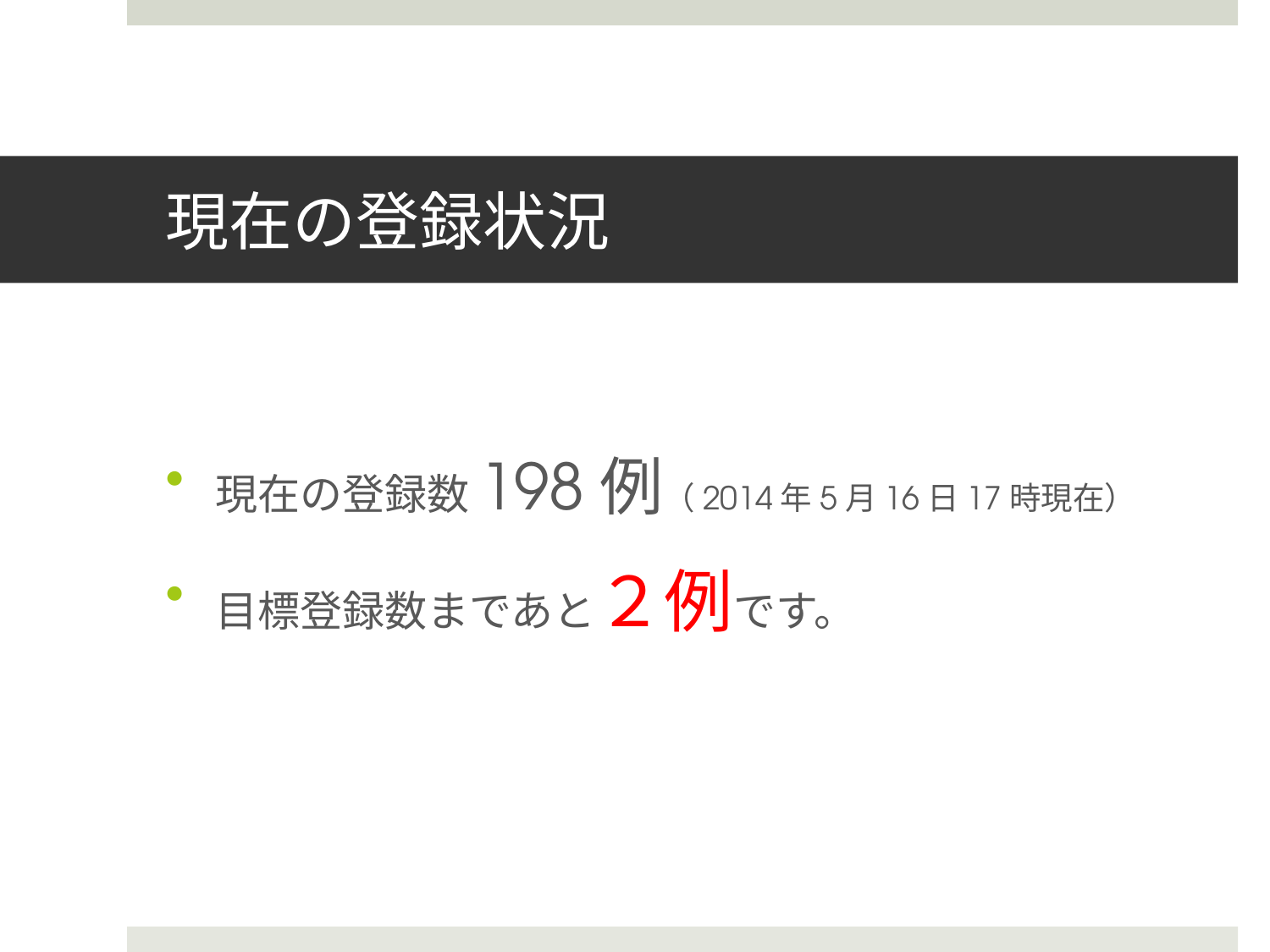

# 現在の登録状況
現在の登録数198例（2014年5月16日17時現在）
目標登録数まであと２例です。